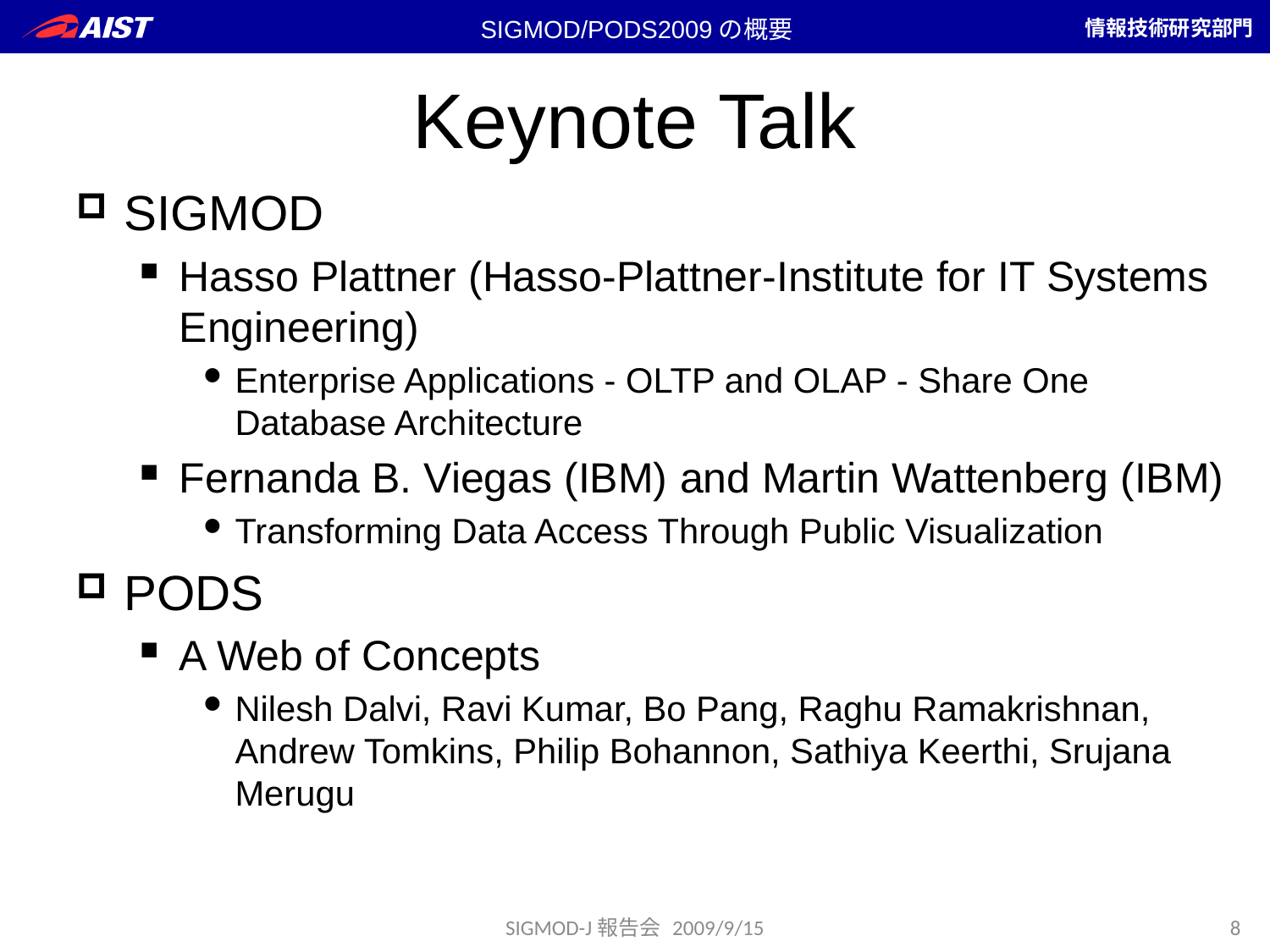

SIGMOD/PODS2009の概要
# Keynote Talk
SIGMOD
Hasso Plattner (Hasso-Plattner-Institute for IT Systems Engineering)
Enterprise Applications - OLTP and OLAP - Share One Database Architecture
Fernanda B. Viegas (IBM) and Martin Wattenberg (IBM)
Transforming Data Access Through Public Visualization
PODS
A Web of Concepts
Nilesh Dalvi, Ravi Kumar, Bo Pang, Raghu Ramakrishnan, Andrew Tomkins, Philip Bohannon, Sathiya Keerthi, Srujana Merugu
SIGMOD-J報告会 2009/9/15
8